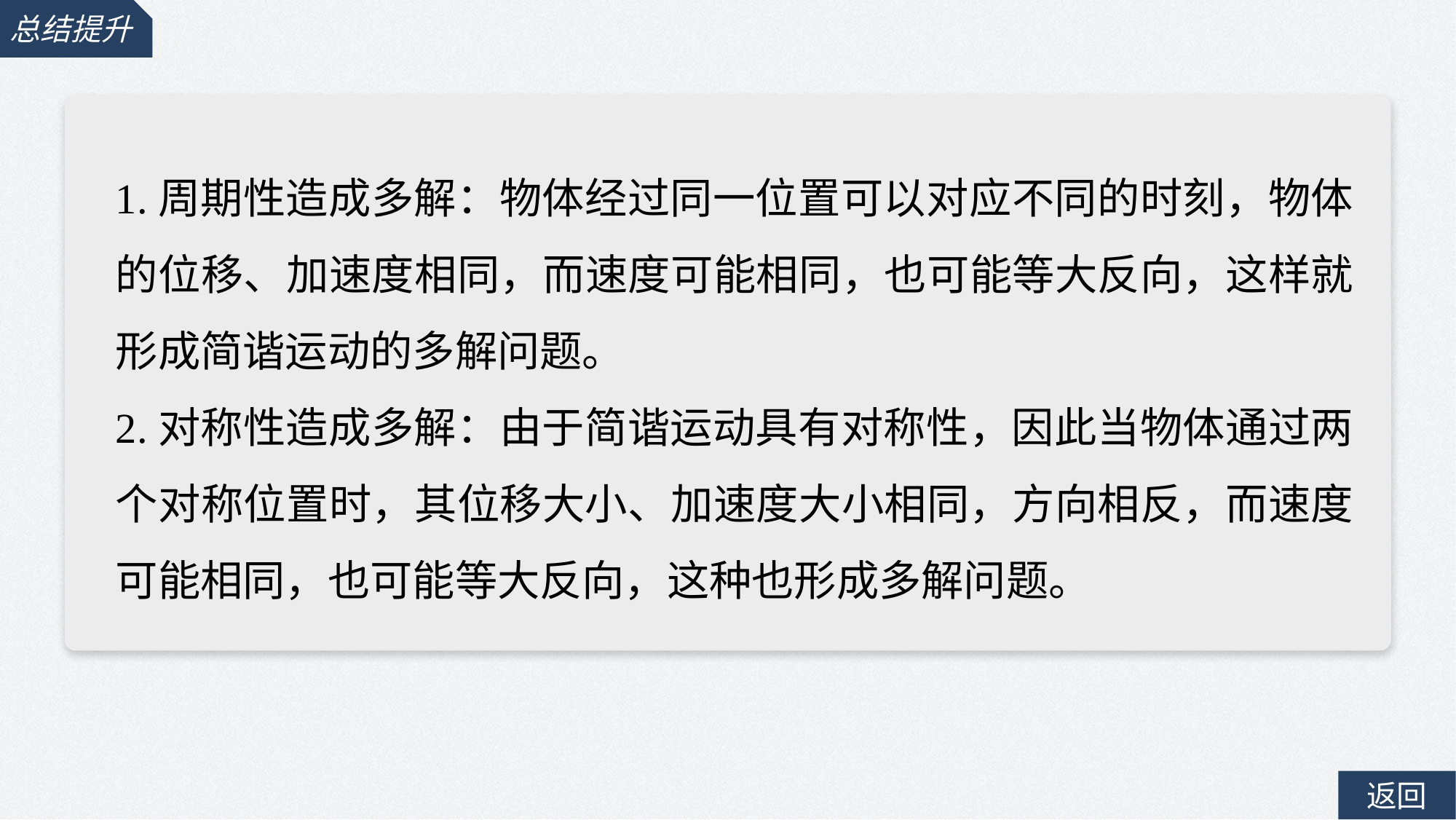

总结提升

1.周期性造成多解：物体经过同一位置可以对应不同的时刻，物体的位移、加速度相同，而速度可能相同，也可能等大反向，这样就形成简谐运动的多解问题。
2.对称性造成多解：由于简谐运动具有对称性，因此当物体通过两个对称位置时，其位移大小、加速度大小相同，方向相反，而速度可能相同，也可能等大反向，这种也形成多解问题。
返回